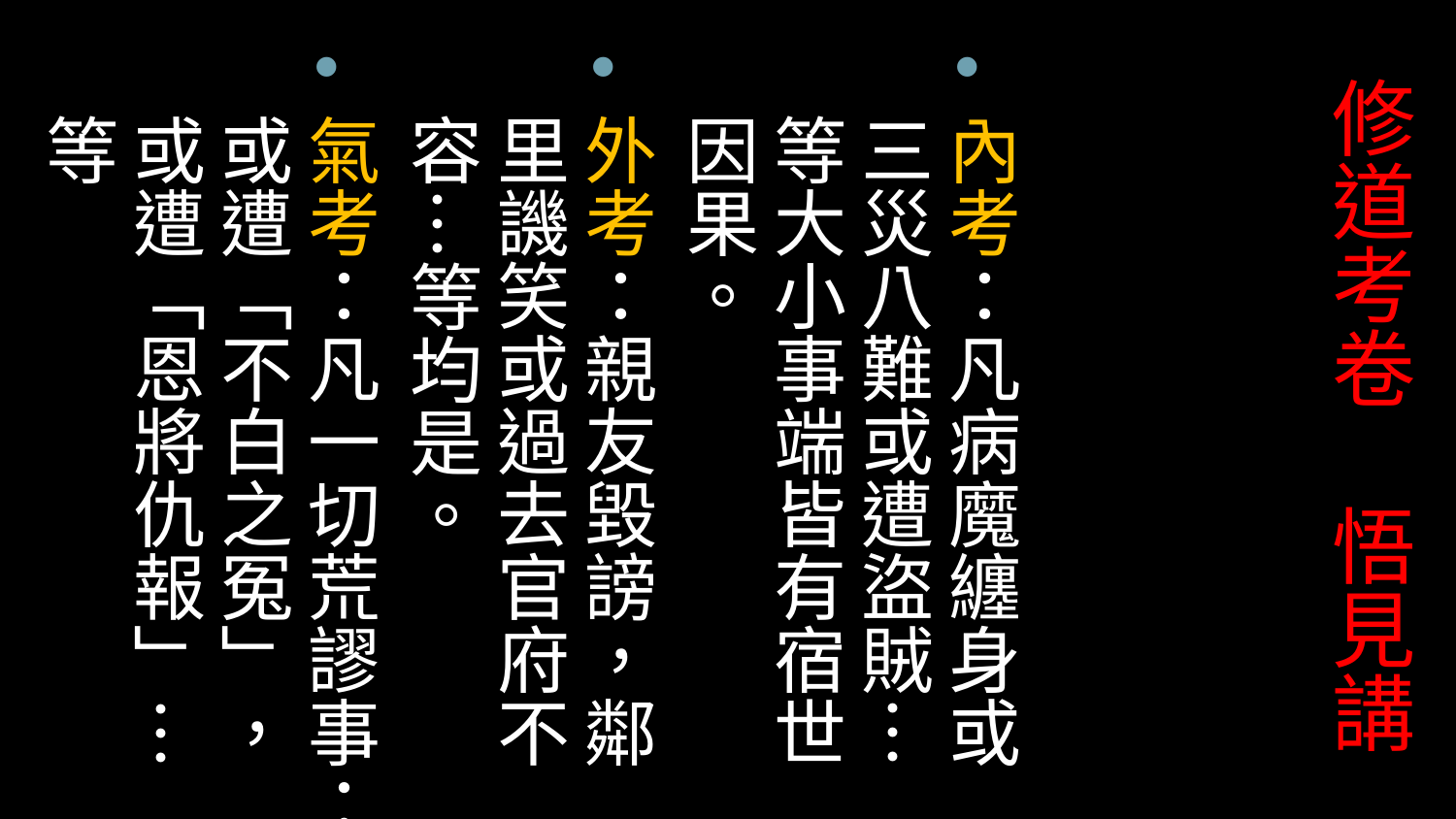

內考：凡病魔纏身或三災八難或遭盜賊…等大小事端皆有宿世因果。
外考：親友毀謗，鄰里譏笑或過去官府不容…等均是。
氣考：凡一切荒謬事：或遭「不白之冤」，或遭「恩將仇報」…等
# 修道考卷     悟見講